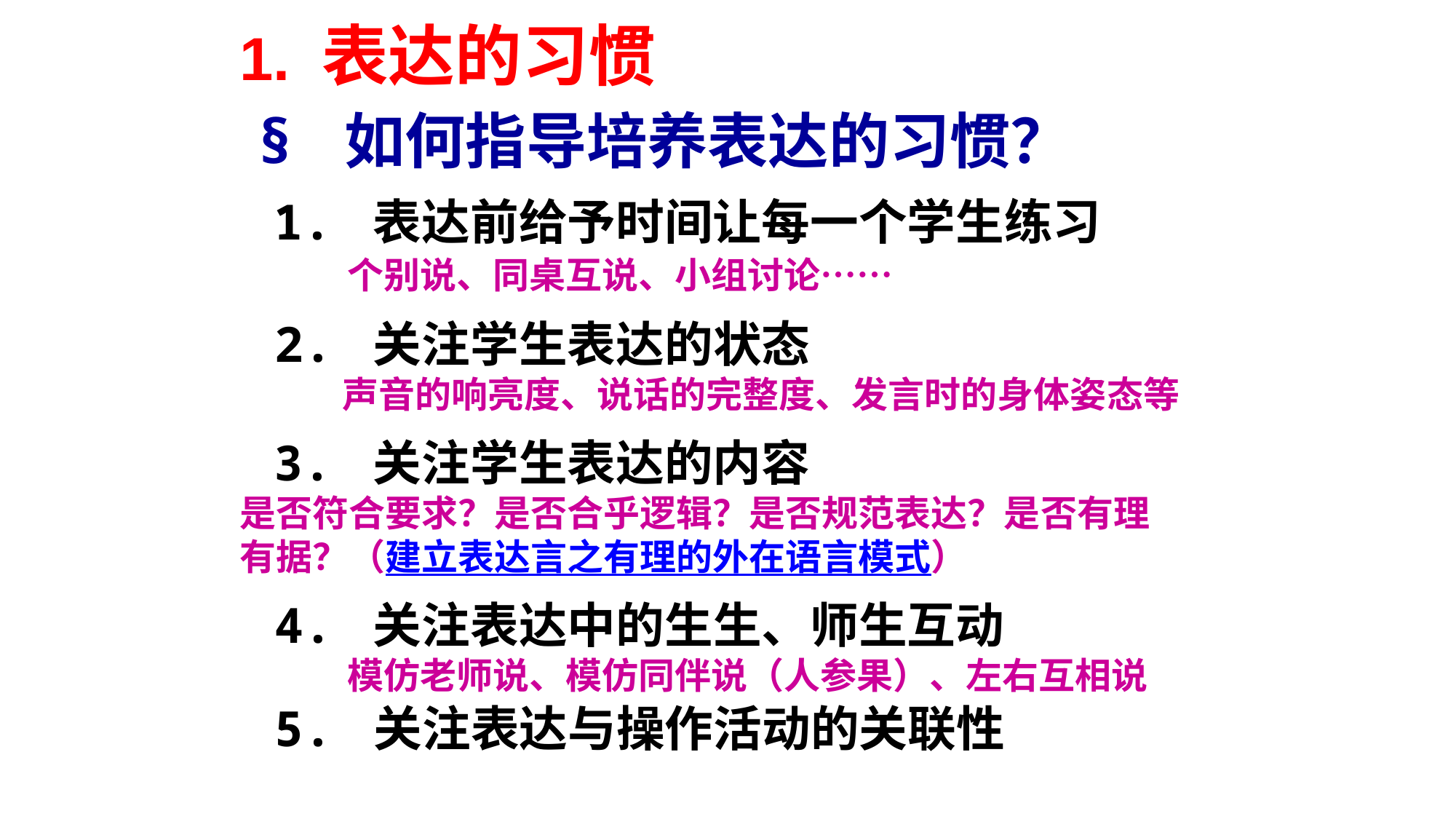

1. 表达的习惯
§ 如何指导培养表达的习惯？
1. 表达前给予时间让每一个学生练习
个别说、同桌互说、小组讨论……
2. 关注学生表达的状态
声音的响亮度、说话的完整度、发言时的身体姿态等
3. 关注学生表达的内容
是否符合要求？是否合乎逻辑？是否规范表达？是否有理有据？（建立表达言之有理的外在语言模式）
4. 关注表达中的生生、师生互动
模仿老师说、模仿同伴说（人参果）、左右互相说
5. 关注表达与操作活动的关联性